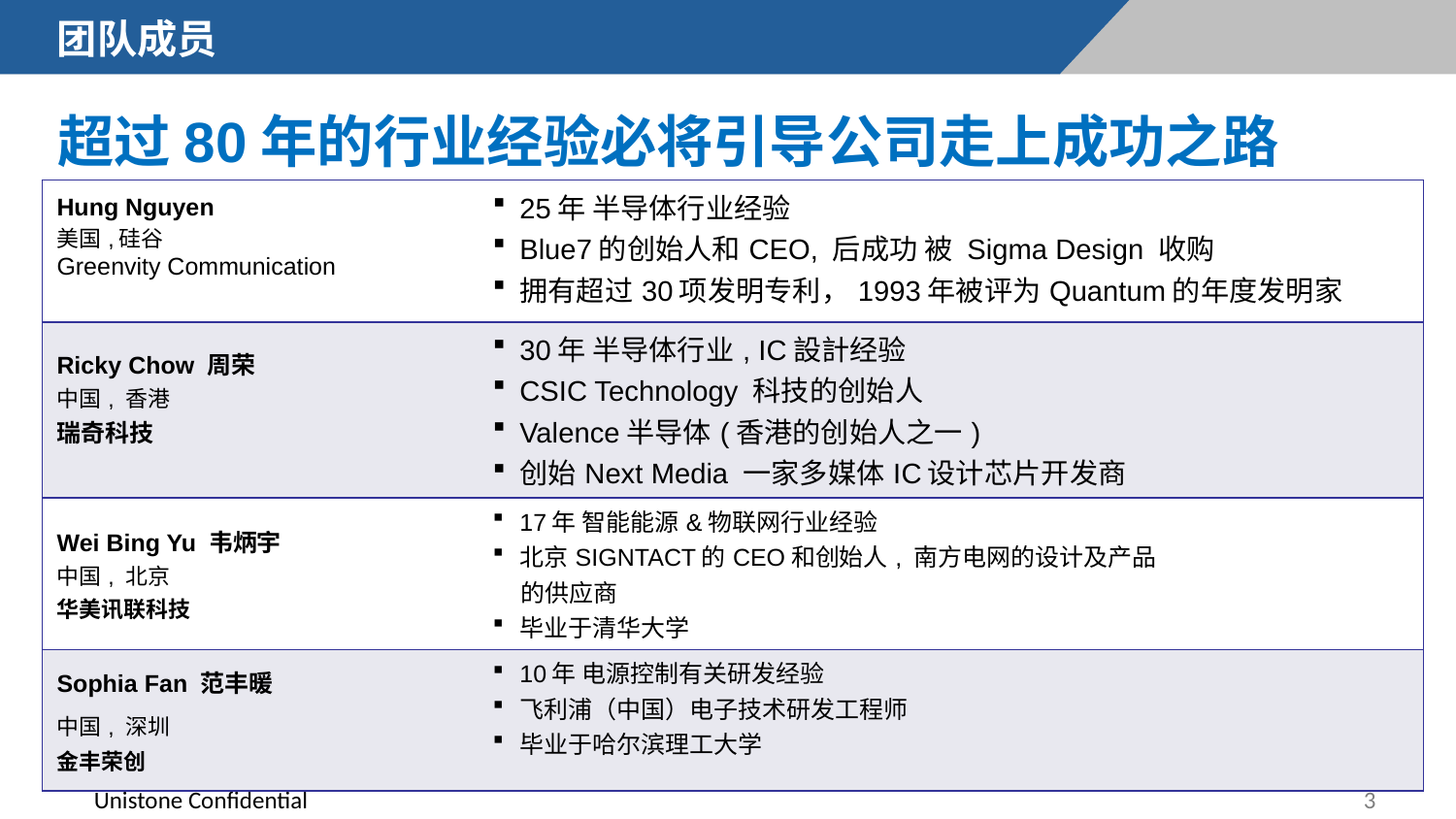

# 团队成员
超过80年的行业经验必将引导公司走上成功之路
| Hung Nguyen 美国,硅谷 Greenvity Communication | 25年 半导体行业经验 Blue7的创始人和CEO, 后成功 被 Sigma Design 收购 拥有超过30项发明专利，1993年被评为Quantum的年度发明家 |
| --- | --- |
| Ricky Chow 周荣 中国, 香港 瑞奇科技 | 30年 半导体行业, IC設計经验 CSIC Technology 科技的创始人 Valence半导体(香港的创始人之一) 创始Next Media 一家多媒体IC设计芯片开发商 |
| Wei Bing Yu 韦炳宇 中国, 北京 华美讯联科技 | 17年 智能能源&物联网行业经验 北京SIGNTACT的CEO和创始人, 南方电网的设计及产品 的供应商 毕业于清华大学 |
| Sophia Fan 范丰暖 中国, 深圳 金丰荣创 | 10年 电源控制有关研发经验 飞利浦（中国）电子技术研发工程师 毕业于哈尔滨理工大学 |
3